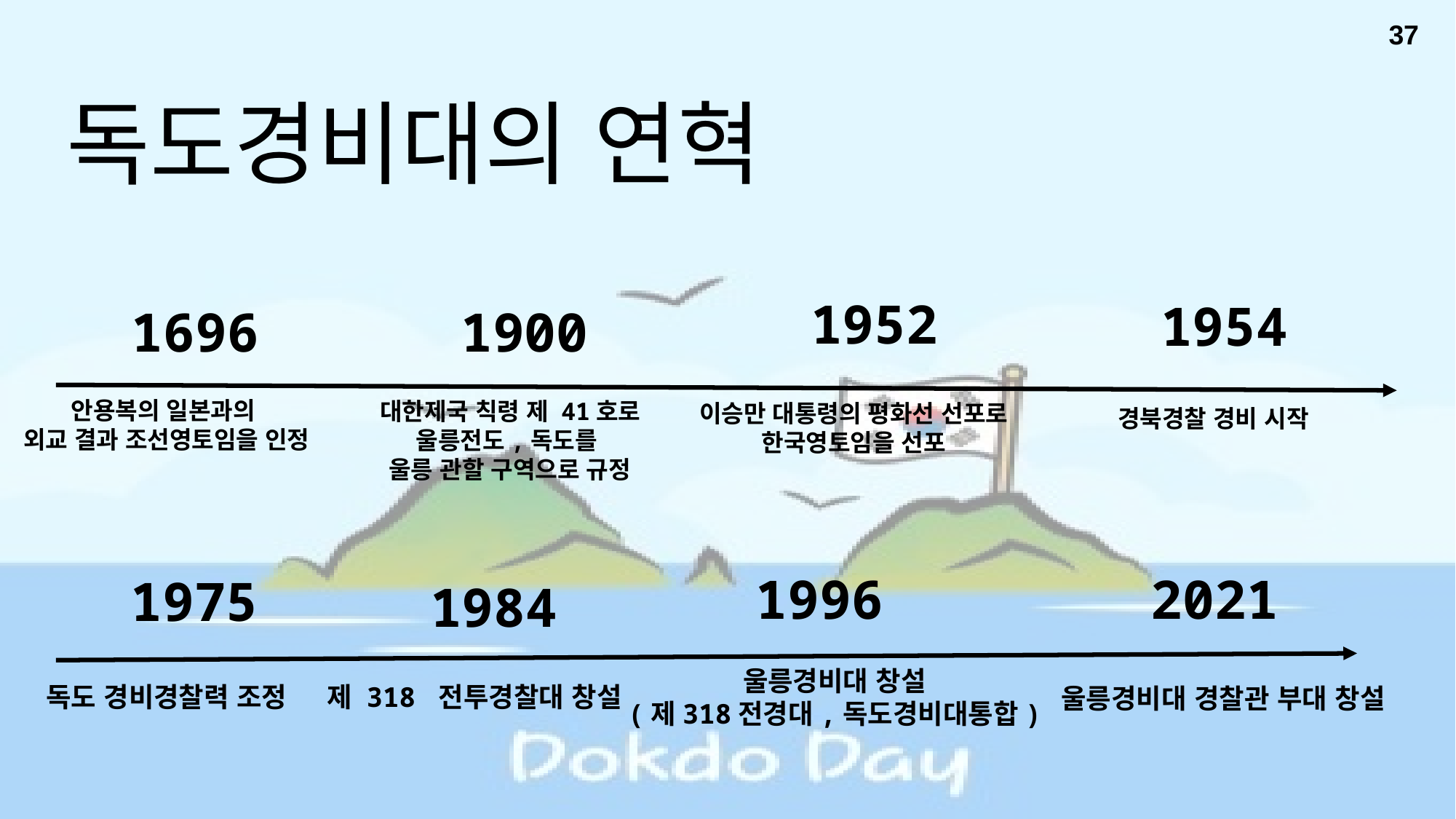

37
독도경비대의 연혁
1952
1954
1696
1900
안용복의 일본과의
외교 결과 조선영토임을 인정
대한제국 칙령 제 41호로
울릉전도,독도를
울릉 관할 구역으로 규정
이승만 대통령의 평화선 선포로
한국영토임을 선포
경북경찰 경비 시작
1996
2021
1975
1984
울릉경비대 창설
(제318전경대,독도경비대통합)
독도 경비경찰력 조정
제 318 전투경찰대 창설
울릉경비대 경찰관 부대 창설